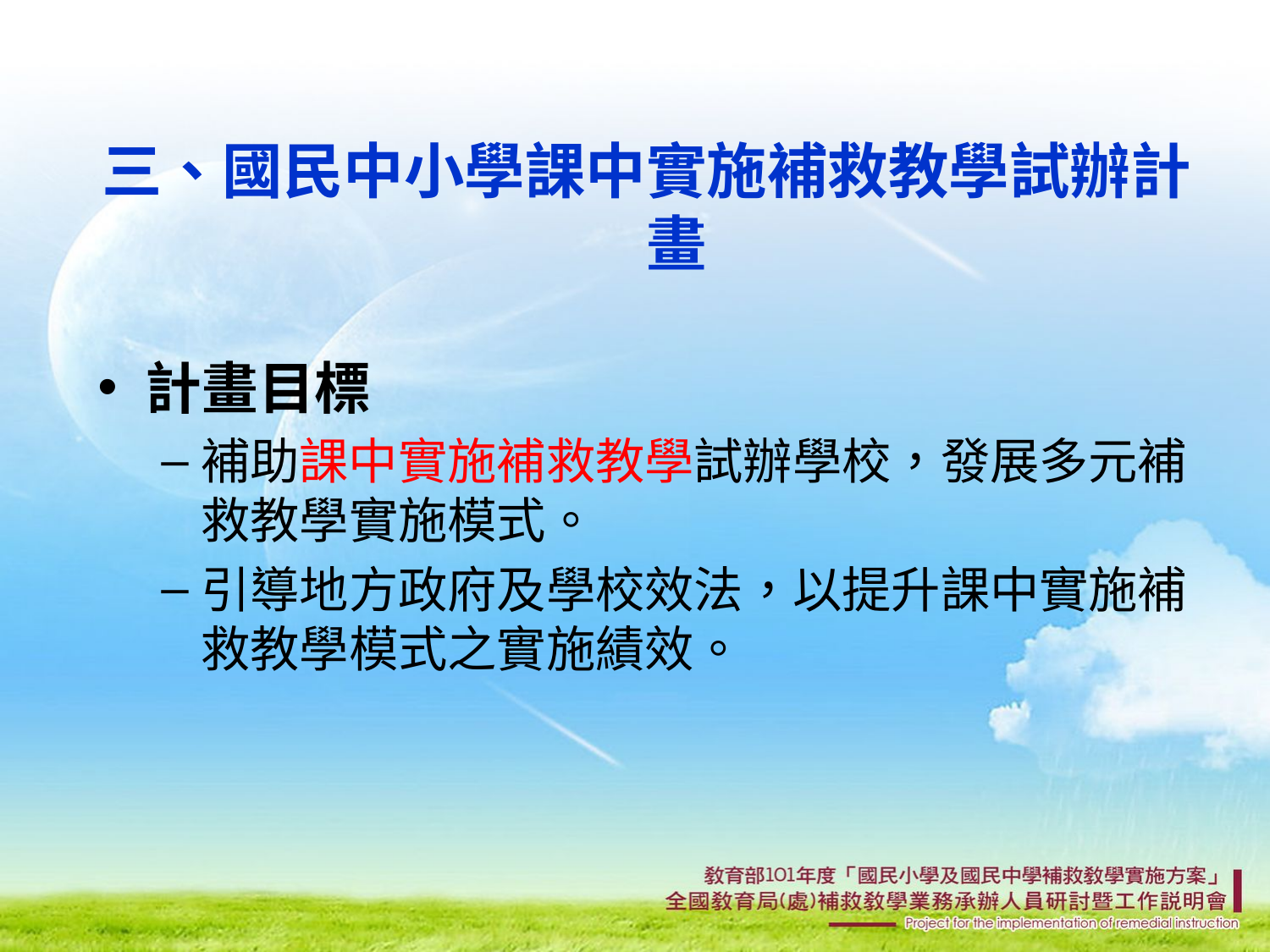

# 三、國民中小學課中實施補救教學試辦計畫
計畫目標
補助課中實施補救教學試辦學校，發展多元補救教學實施模式。
引導地方政府及學校效法，以提升課中實施補救教學模式之實施績效。